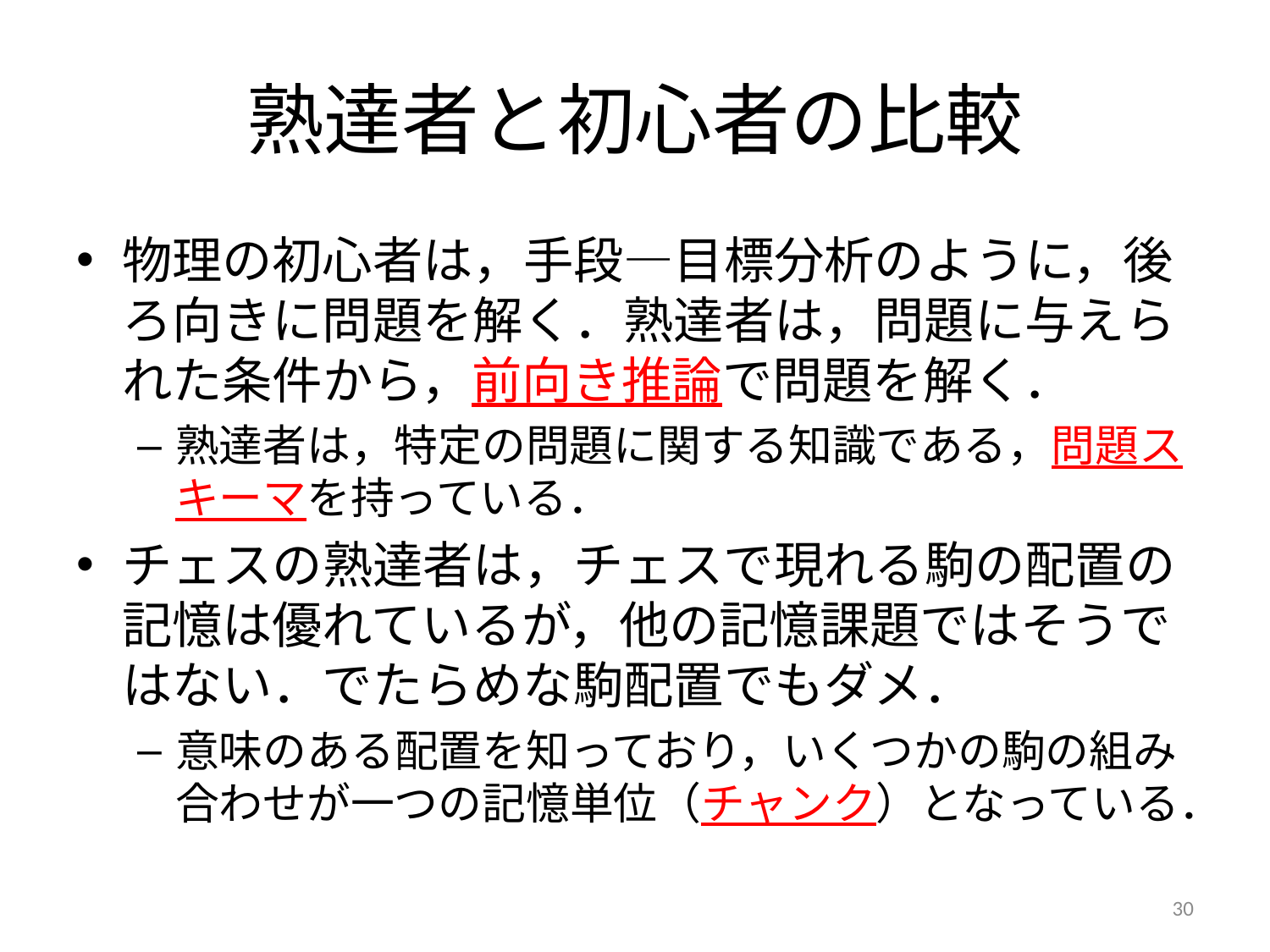

# 熟達者と初心者の比較
物理の初心者は，手段―目標分析のように，後ろ向きに問題を解く．熟達者は，問題に与えられた条件から，前向き推論で問題を解く．
熟達者は，特定の問題に関する知識である，問題スキーマを持っている．
チェスの熟達者は，チェスで現れる駒の配置の記憶は優れているが，他の記憶課題ではそうではない．でたらめな駒配置でもダメ．
意味のある配置を知っており，いくつかの駒の組み合わせが一つの記憶単位（チャンク）となっている．

30